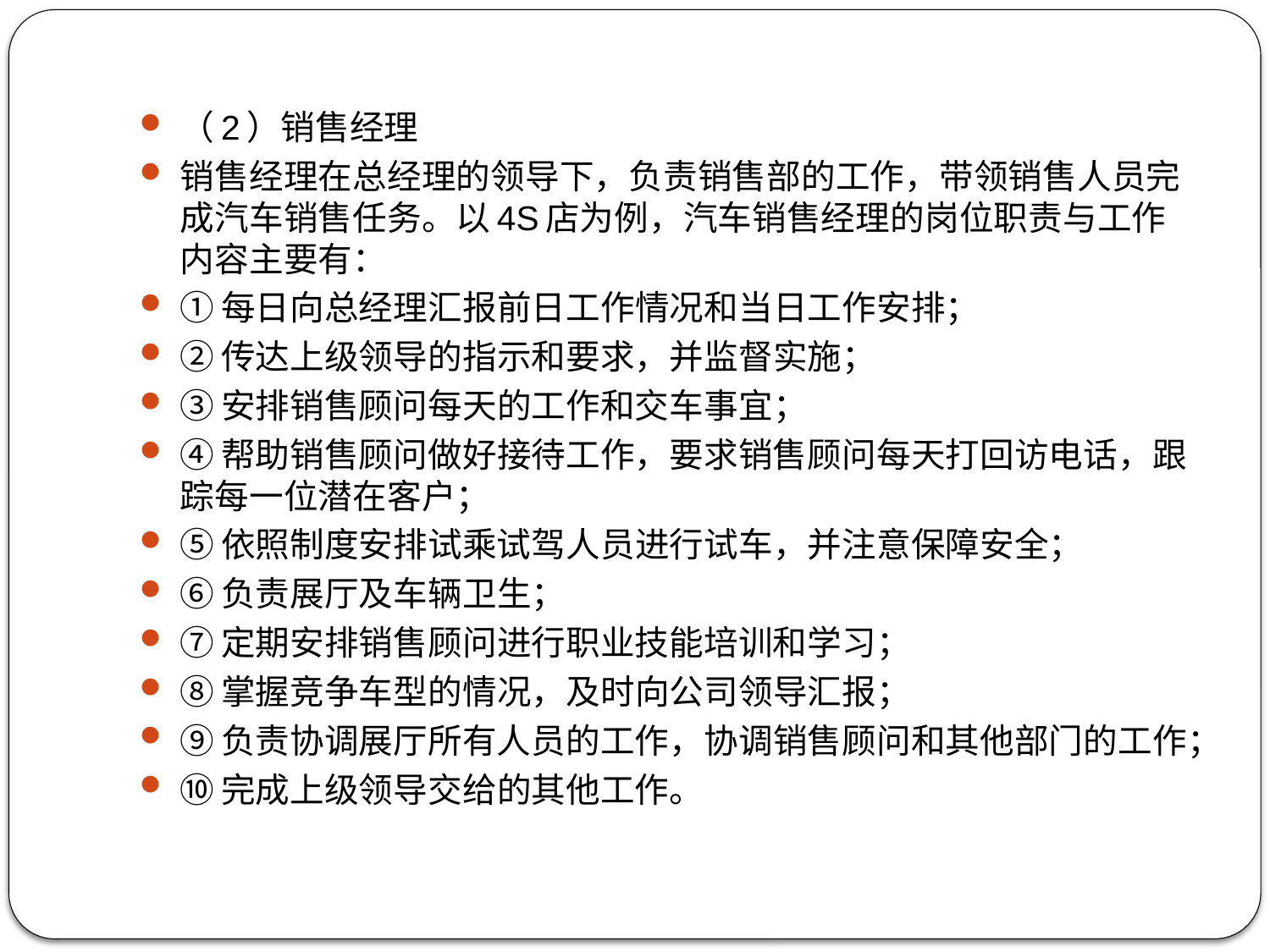

（2）销售经理
销售经理在总经理的领导下，负责销售部的工作，带领销售人员完成汽车销售任务。以4S店为例，汽车销售经理的岗位职责与工作内容主要有：
①每日向总经理汇报前日工作情况和当日工作安排；
②传达上级领导的指示和要求，并监督实施；
③安排销售顾问每天的工作和交车事宜；
④帮助销售顾问做好接待工作，要求销售顾问每天打回访电话，跟踪每一位潜在客户；
⑤依照制度安排试乘试驾人员进行试车，并注意保障安全；
⑥负责展厅及车辆卫生；
⑦定期安排销售顾问进行职业技能培训和学习；
⑧掌握竞争车型的情况，及时向公司领导汇报；
⑨负责协调展厅所有人员的工作，协调销售顾问和其他部门的工作；
⑩完成上级领导交给的其他工作。